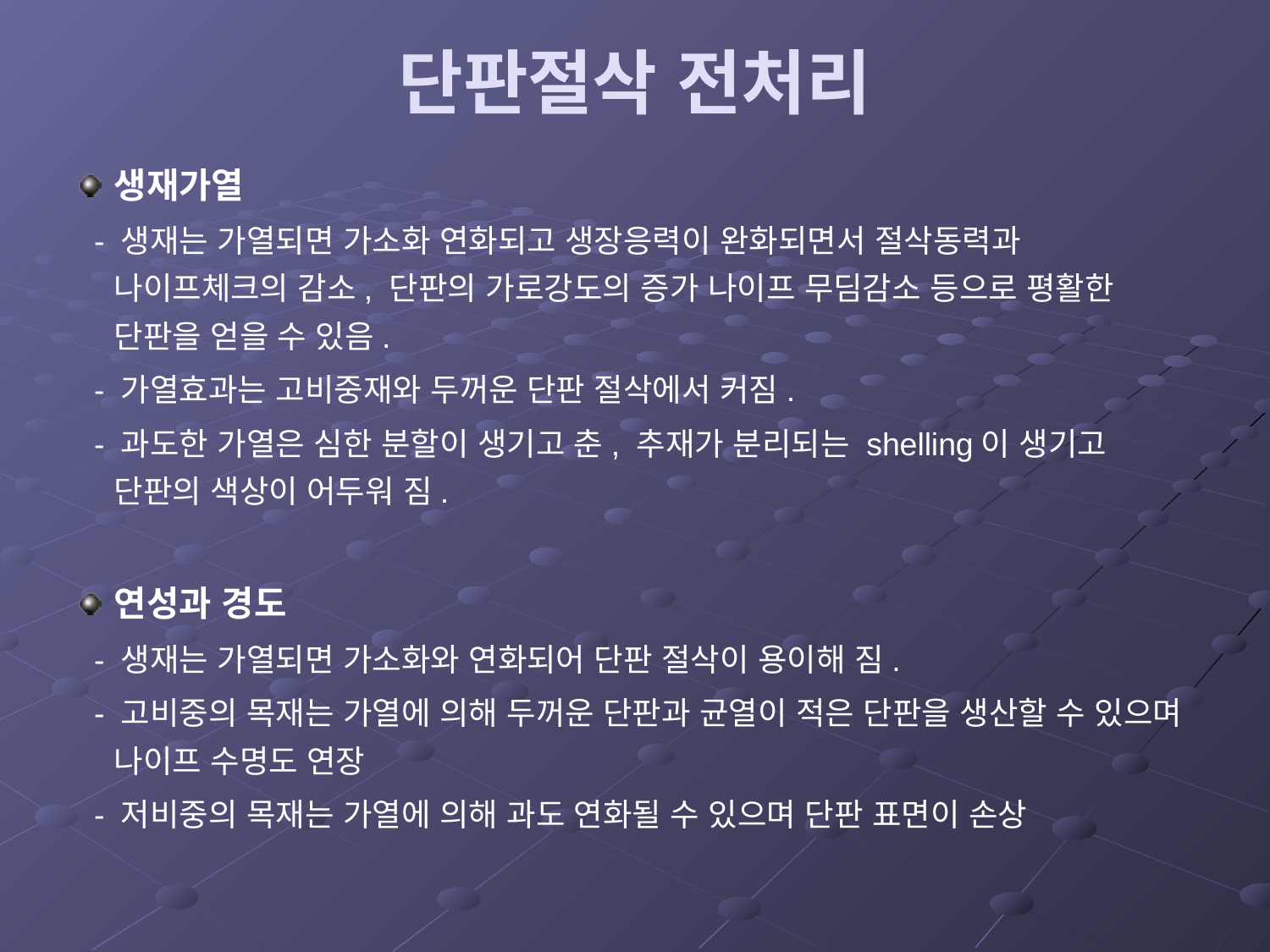

# 단판절삭 전처리
생재가열
  - 생재는 가열되면 가소화 연화되고 생장응력이 완화되면서 절삭동력과 나이프체크의 감소, 단판의 가로강도의 증가 나이프 무딤감소 등으로 평활한 단판을 얻을 수 있음.
  - 가열효과는 고비중재와 두꺼운 단판 절삭에서 커짐.
  - 과도한 가열은 심한 분할이 생기고 춘, 추재가 분리되는 shelling이 생기고 단판의 색상이 어두워 짐.

연성과 경도
  - 생재는 가열되면 가소화와 연화되어 단판 절삭이 용이해 짐.
  - 고비중의 목재는 가열에 의해 두꺼운 단판과 균열이 적은 단판을 생산할 수 있으며 나이프 수명도 연장
  - 저비중의 목재는 가열에 의해 과도 연화될 수 있으며 단판 표면이 손상